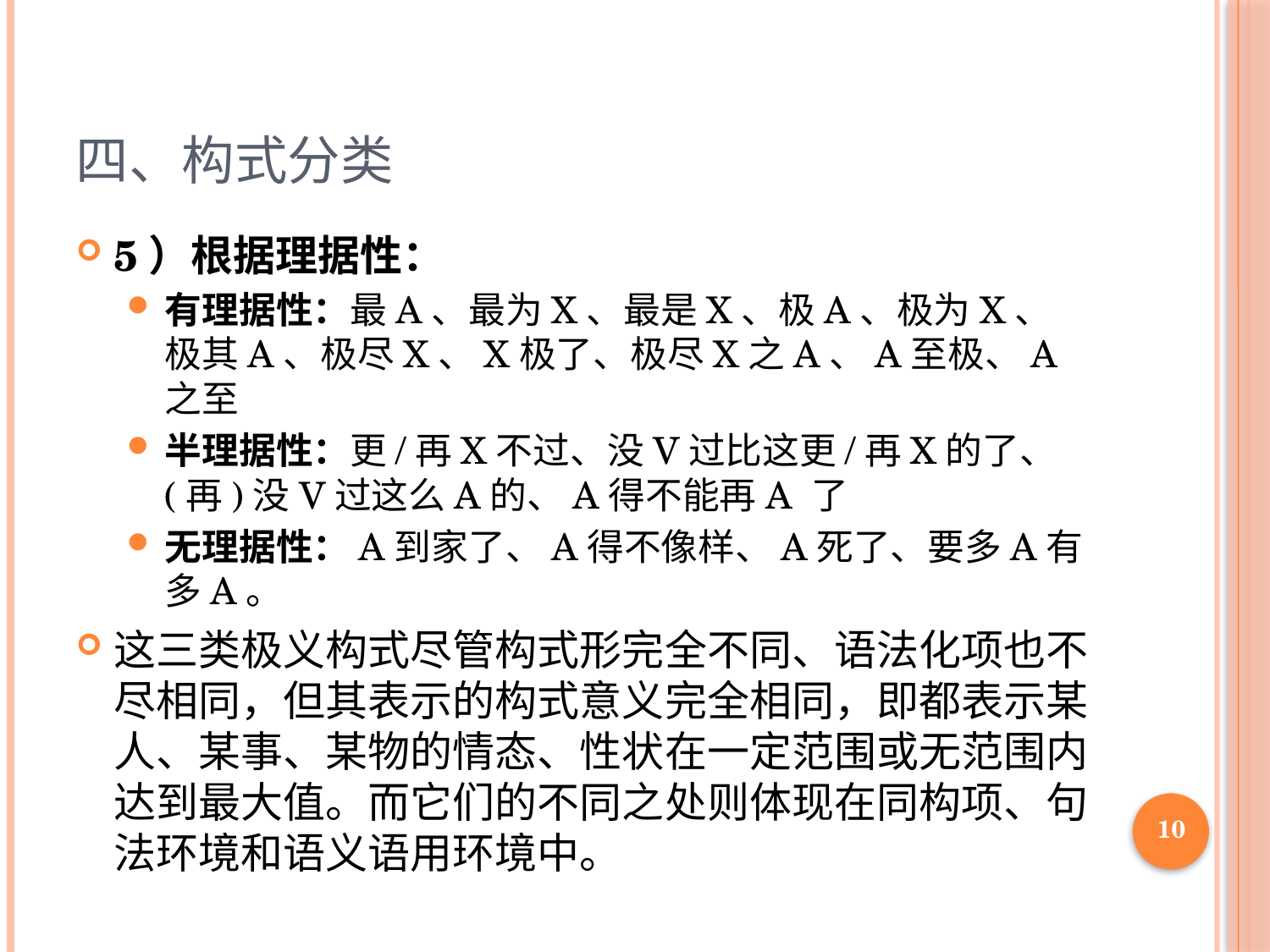

# 四、构式分类
5）根据理据性：
有理据性：最A、最为X、最是X、极A、极为X、极其A、极尽X、X极了、极尽X之A、A至极、A之至
半理据性：更/再X不过、没V过比这更/再X的了、(再)没V过这么A的、A得不能再A 了
无理据性：A到家了、A得不像样、A死了、要多A有多A。
这三类极义构式尽管构式形完全不同、语法化项也不尽相同，但其表示的构式意义完全相同，即都表示某人、某事、某物的情态、性状在一定范围或无范围内达到最大值。而它们的不同之处则体现在同构项、句法环境和语义语用环境中。

10